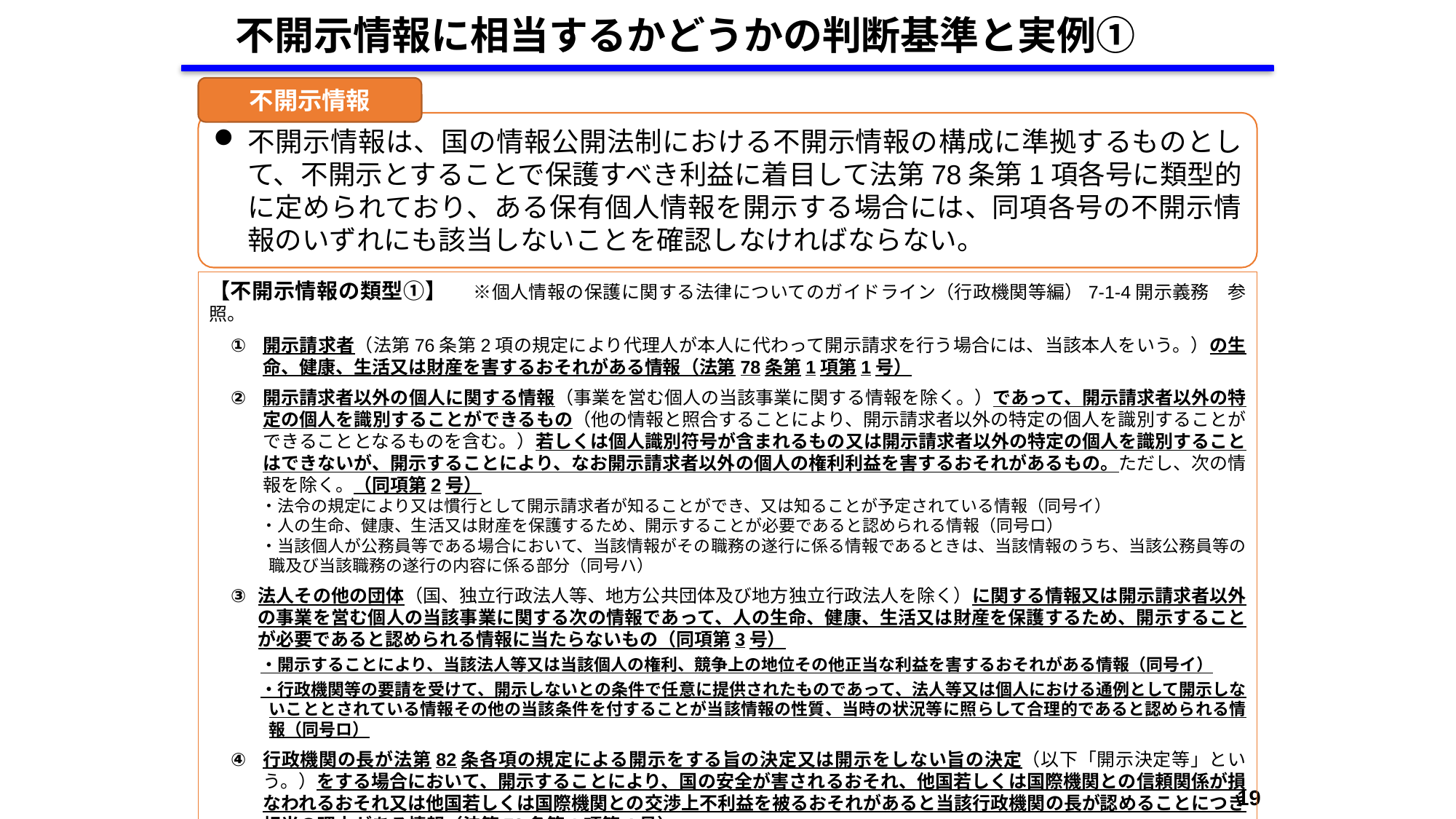

不開示情報に相当するかどうかの判断基準と実例①

不開示情報
不開示情報は、国の情報公開法制における不開示情報の構成に準拠するものとして、不開示とすることで保護すべき利益に着目して法第78条第1項各号に類型的に定められており、ある保有個人情報を開示する場合には、同項各号の不開示情報のいずれにも該当しないことを確認しなければならない。
【不開示情報の類型①】　 ※個人情報の保護に関する法律についてのガイドライン（行政機関等編）7-1-4開示義務　参照。
開示請求者（法第76条第2項の規定により代理人が本人に代わって開示請求を行う場合には、当該本人をいう。）の生命、健康、生活又は財産を害するおそれがある情報（法第78条第1項第1号）
開示請求者以外の個人に関する情報（事業を営む個人の当該事業に関する情報を除く。）であって、開示請求者以外の特定の個人を識別することができるもの（他の情報と照合することにより、開示請求者以外の特定の個人を識別することができることとなるものを含む。）若しくは個人識別符号が含まれるもの又は開示請求者以外の特定の個人を識別することはできないが、開示することにより、なお開示請求者以外の個人の権利利益を害するおそれがあるもの。ただし、次の情報を除く。（同項第2号）
・法令の規定により又は慣行として開示請求者が知ることができ、又は知ることが予定されている情報（同号イ）
・人の生命、健康、生活又は財産を保護するため、開示することが必要であると認められる情報（同号ロ）
・当該個人が公務員等である場合において、当該情報がその職務の遂行に係る情報であるときは、当該情報のうち、当該公務員等の職及び当該職務の遂行の内容に係る部分（同号ハ）
法人その他の団体（国、独立行政法人等、地方公共団体及び地方独立行政法人を除く）に関する情報又は開示請求者以外の事業を営む個人の当該事業に関する次の情報であって、人の生命、健康、生活又は財産を保護するため、開示することが必要であると認められる情報に当たらないもの（同項第3号）
・開示することにより、当該法人等又は当該個人の権利、競争上の地位その他正当な利益を害するおそれがある情報（同号イ）
・行政機関等の要請を受けて、開示しないとの条件で任意に提供されたものであって、法人等又は個人における通例として開示しないこととされている情報その他の当該条件を付することが当該情報の性質、当時の状況等に照らして合理的であると認められる情報（同号ロ）
行政機関の長が法第82条各項の規定による開示をする旨の決定又は開示をしない旨の決定（以下「開示決定等」という。）をする場合において、開示することにより、国の安全が害されるおそれ、他国若しくは国際機関との信頼関係が損なわれるおそれ又は他国若しくは国際機関との交渉上不利益を被るおそれがあると当該行政機関の長が認めることにつき相当の理由がある情報（法第78条第1項第4号）
19